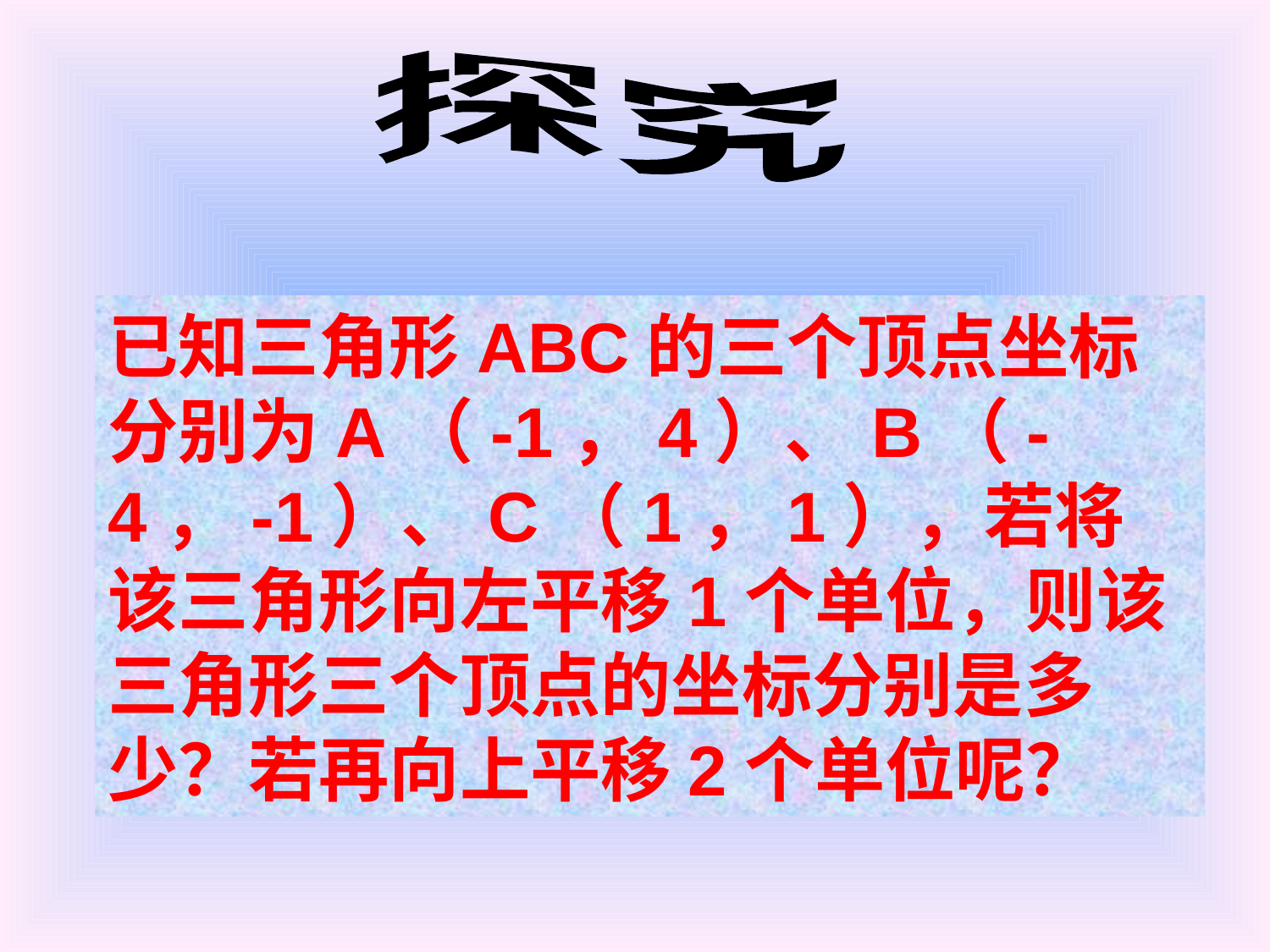

探究
已知三角形ABC的三个顶点坐标分别为A（-1，4）、B（-4，-1）、C（1，1），若将该三角形向左平移1个单位，则该三角形三个顶点的坐标分别是多少？若再向上平移2个单位呢？